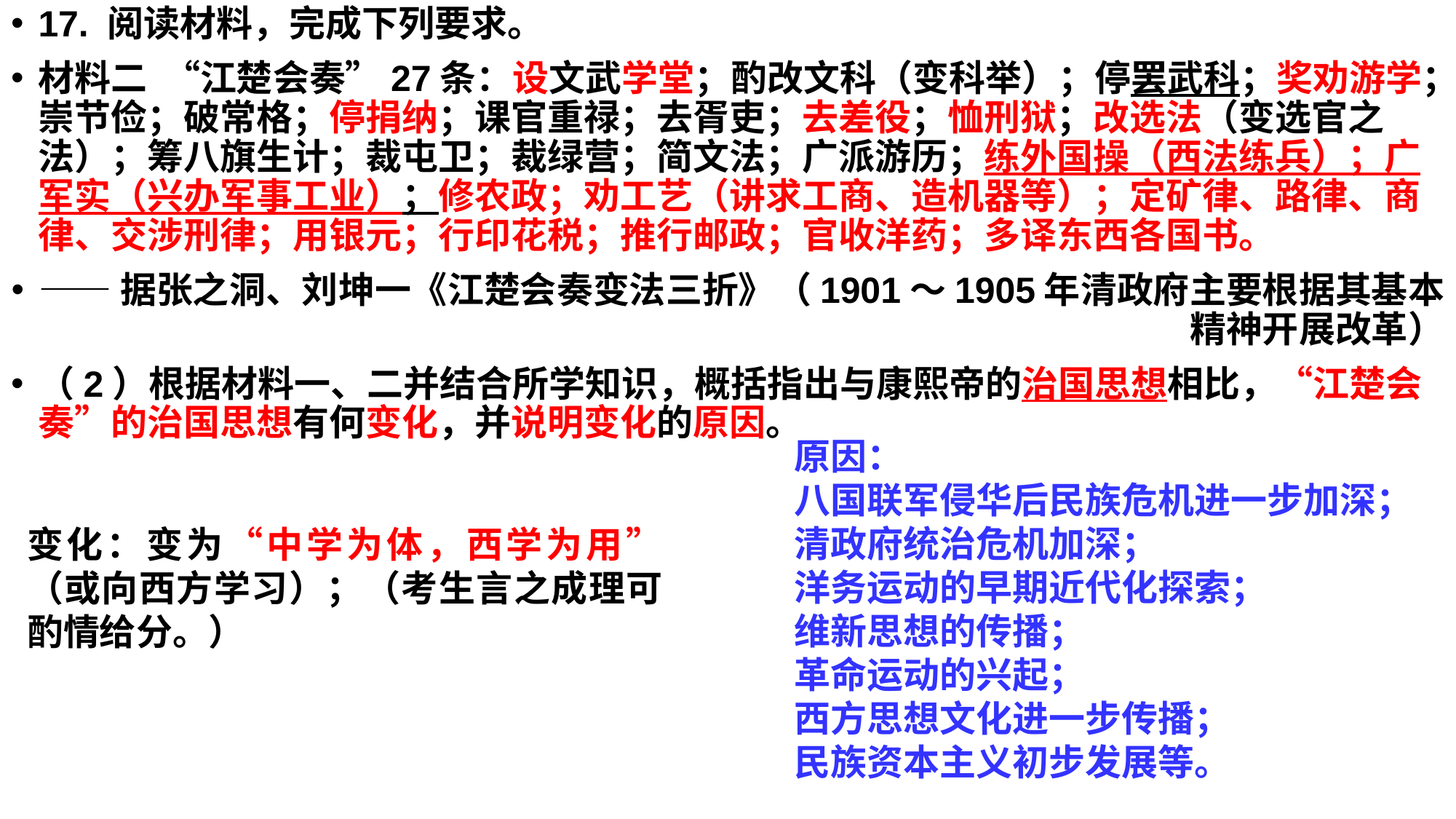

17. 阅读材料，完成下列要求。
材料二  “江楚会奏”27条：设文武学堂；酌改文科（变科举）；停罢武科；奖劝游学；崇节俭；破常格；停捐纳；课官重禄；去胥吏；去差役；恤刑狱；改选法（变选官之法）；筹八旗生计；裁屯卫；裁绿营；简文法；广派游历；练外国操（西法练兵）；广军实（兴办军事工业）；修农政；劝工艺（讲求工商、造机器等）；定矿律、路律、商律、交涉刑律；用银元；行印花税；推行邮政；官收洋药；多译东西各国书。
——据张之洞、刘坤一《江楚会奏变法三折》（1901～1905年清政府主要根据其基本精神开展改革）
（2）根据材料一、二并结合所学知识，概括指出与康熙帝的治国思想相比，“江楚会奏”的治国思想有何变化，并说明变化的原因。

原因：
八国联军侵华后民族危机进一步加深；
清政府统治危机加深；
洋务运动的早期近代化探索；
维新思想的传播；
革命运动的兴起；
西方思想文化进一步传播；
民族资本主义初步发展等。
变化：变为“中学为体，西学为用”（或向西方学习）；（考生言之成理可酌情给分。）